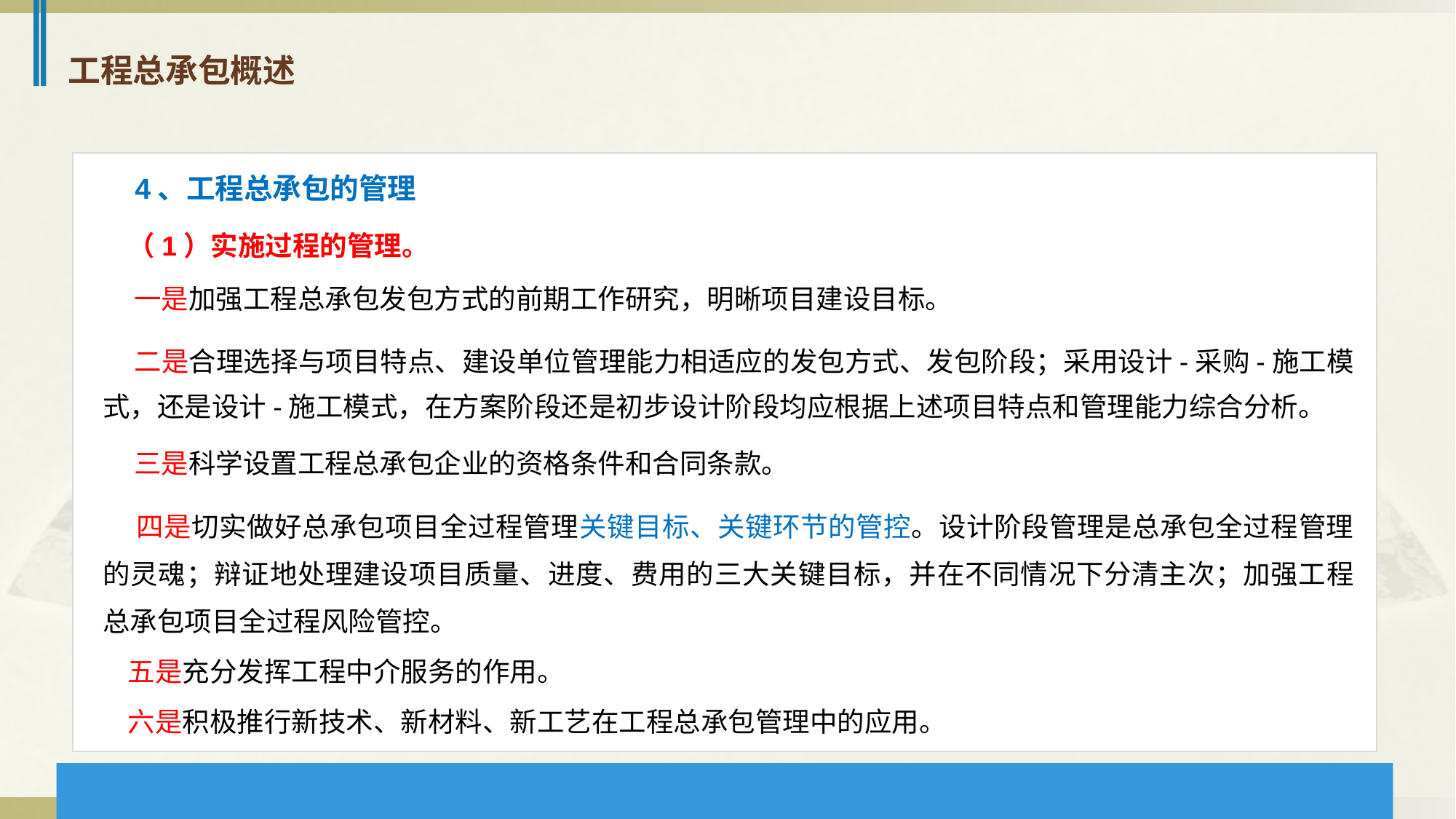

工程总承包概述

    4、工程总承包的管理
   （1）实施过程的管理。
    一是加强工程总承包发包方式的前期工作研究，明晰项目建设目标。
    二是合理选择与项目特点、建设单位管理能力相适应的发包方式、发包阶段；采用设计-采购-施工模式，还是设计-施工模式，在方案阶段还是初步设计阶段均应根据上述项目特点和管理能力综合分析。
    三是科学设置工程总承包企业的资格条件和合同条款。
    四是切实做好总承包项目全过程管理关键目标、关键环节的管控。设计阶段管理是总承包全过程管理的灵魂；辩证地处理建设项目质量、进度、费用的三大关键目标，并在不同情况下分清主次；加强工程总承包项目全过程风险管控。
   五是充分发挥工程中介服务的作用。
   六是积极推行新技术、新材料、新工艺在工程总承包管理中的应用。